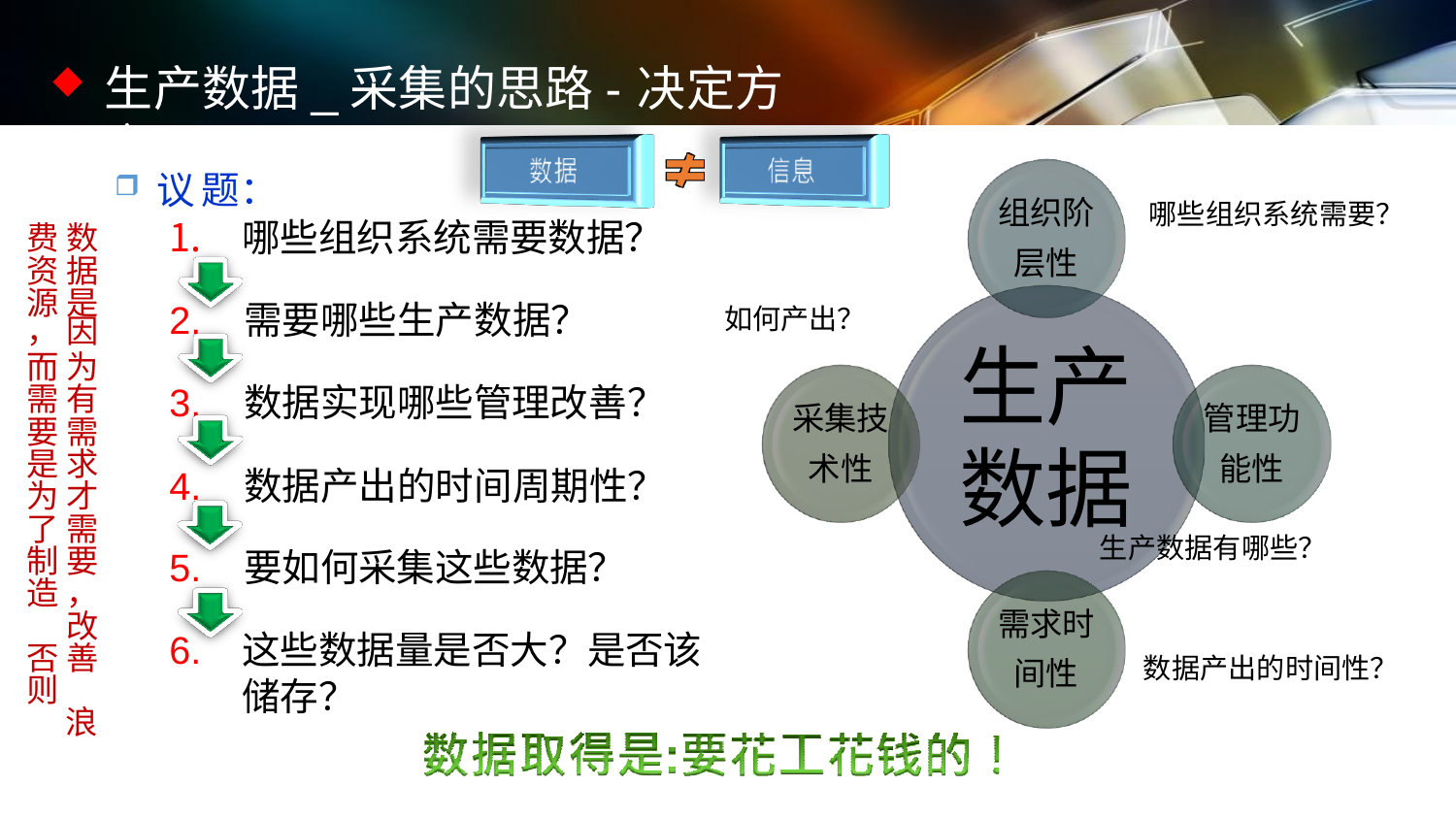

生产数据_采集的思路-决定方案

议	题：
哪些组织系统需要数据？
组织阶 层性
哪些组织系统需要？
费 数 资 据 源 是
， 因
而 为 需 有 要 需 是 求 为 才 了 需 制 要 造 ，  改 否 善 则
浪

2.	需要哪些生产数据？
如何产出？
生产

3.	数据实现哪些管理改善？
采集技 术性
管理功 能性

数据
4.	数据产出的时间周期性？

生产数据有哪些？
5.	要如何采集这些数据？

需求时 间性
6.	这些数据量是否大？是否该 储存？
数据产出的时间性？